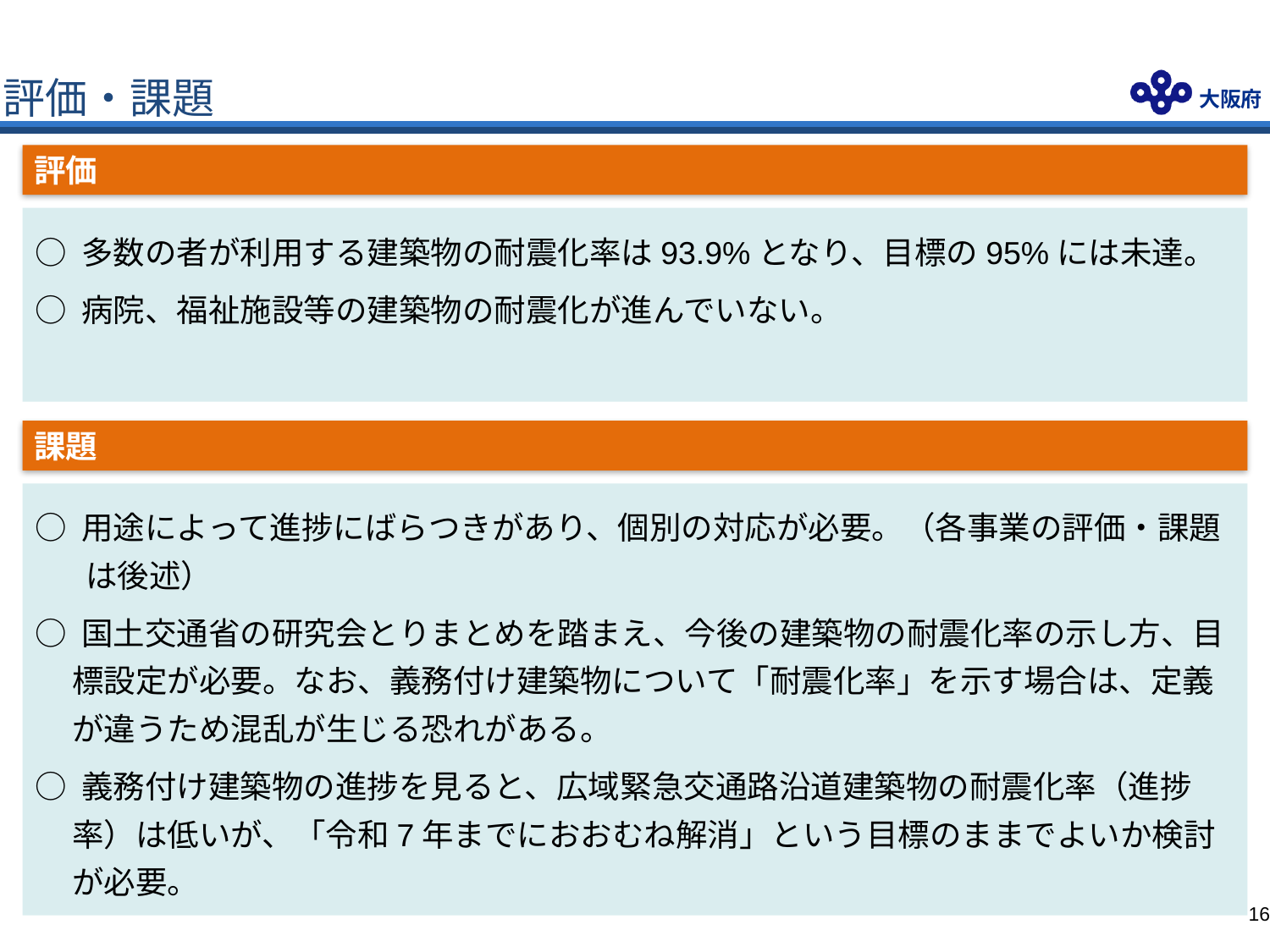

評価・課題
評価
○ 多数の者が利用する建築物の耐震化率は93.9%となり、目標の95%には未達。
○ 病院、福祉施設等の建築物の耐震化が進んでいない。

課題
○ 用途によって進捗にばらつきがあり、個別の対応が必要。（各事業の評価・課題は後述）
○ 国土交通省の研究会とりまとめを踏まえ、今後の建築物の耐震化率の示し方、目標設定が必要。なお、義務付け建築物について「耐震化率」を示す場合は、定義が違うため混乱が生じる恐れがある。
○ 義務付け建築物の進捗を見ると、広域緊急交通路沿道建築物の耐震化率（進捗率）は低いが、「令和7年までにおおむね解消」という目標のままでよいか検討が必要。
16